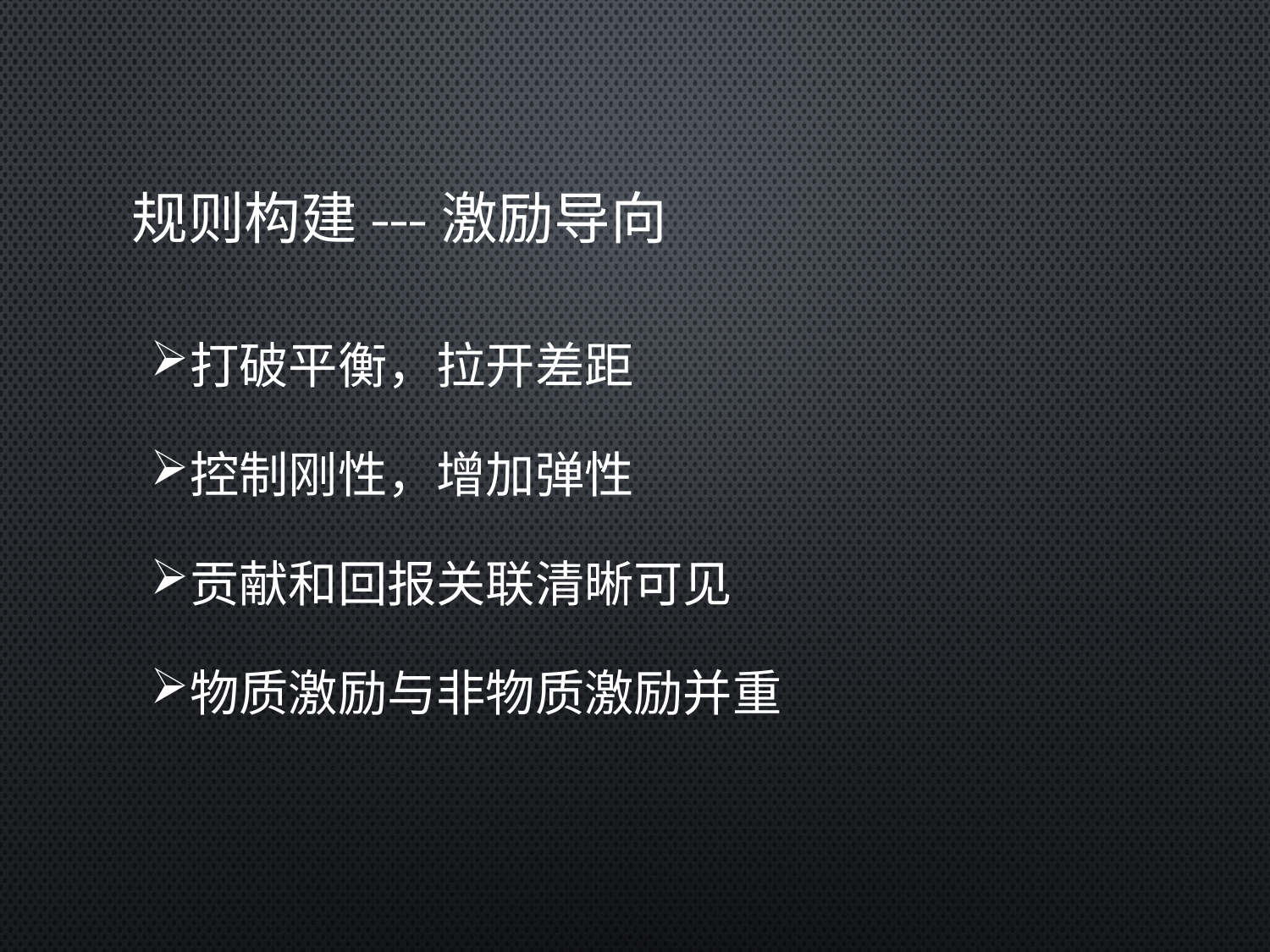

# 规则构建---激励导向
打破平衡，拉开差距
控制刚性，增加弹性
贡献和回报关联清晰可见
物质激励与非物质激励并重